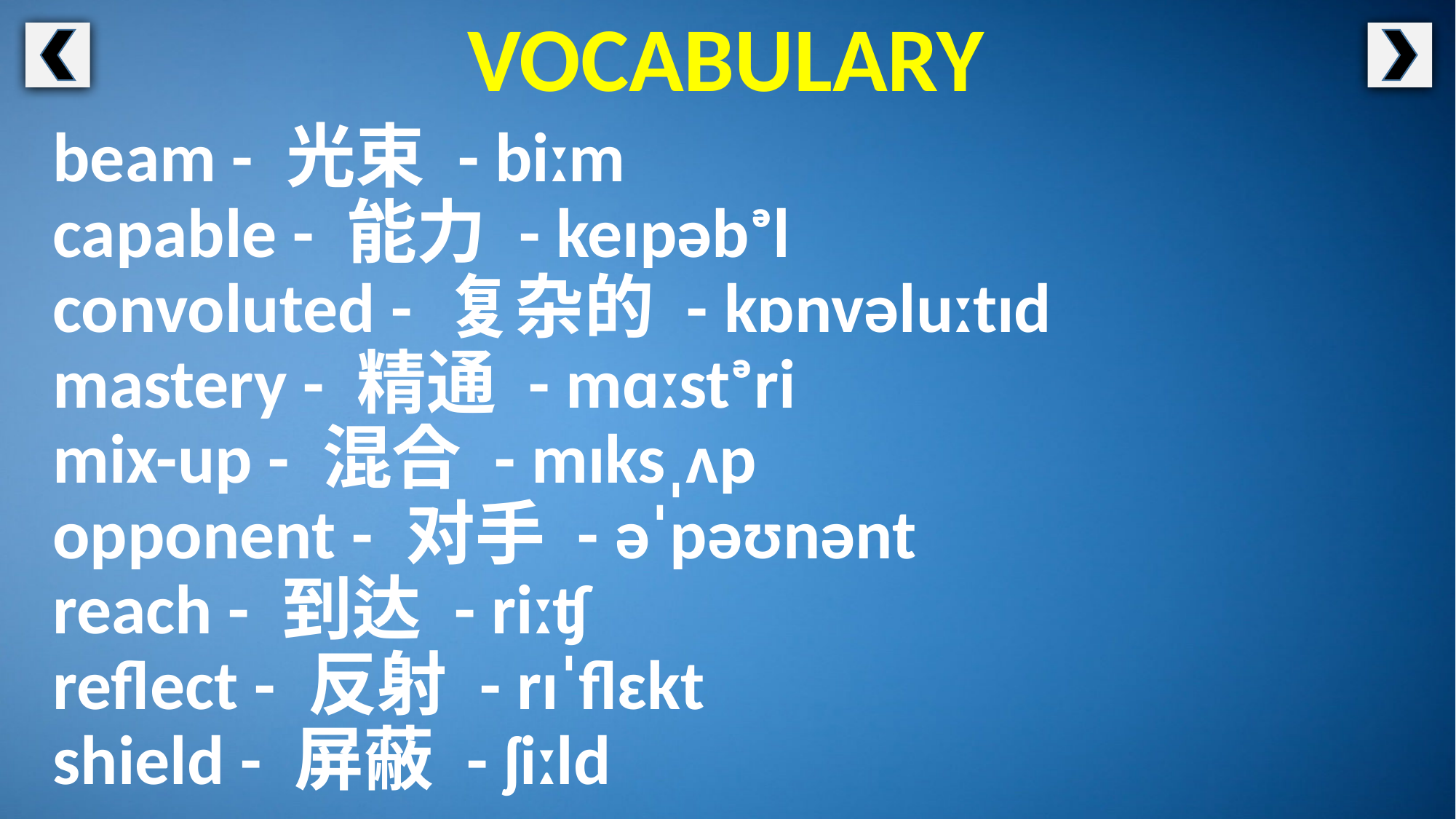

VOCABULARY
beam - 光束 - biːm
capable - 能力 - keɪpəbᵊl
convoluted - 复杂的 - kɒnvəluːtɪd
mastery - 精通 - mɑːstᵊri
mix-up - 混合 - mɪksˌʌp
opponent - 对手 - əˈpəʊnənt
reach - 到达 - riːʧ
reflect - 反射 - rɪˈflɛkt
shield - 屏蔽 - ʃiːld